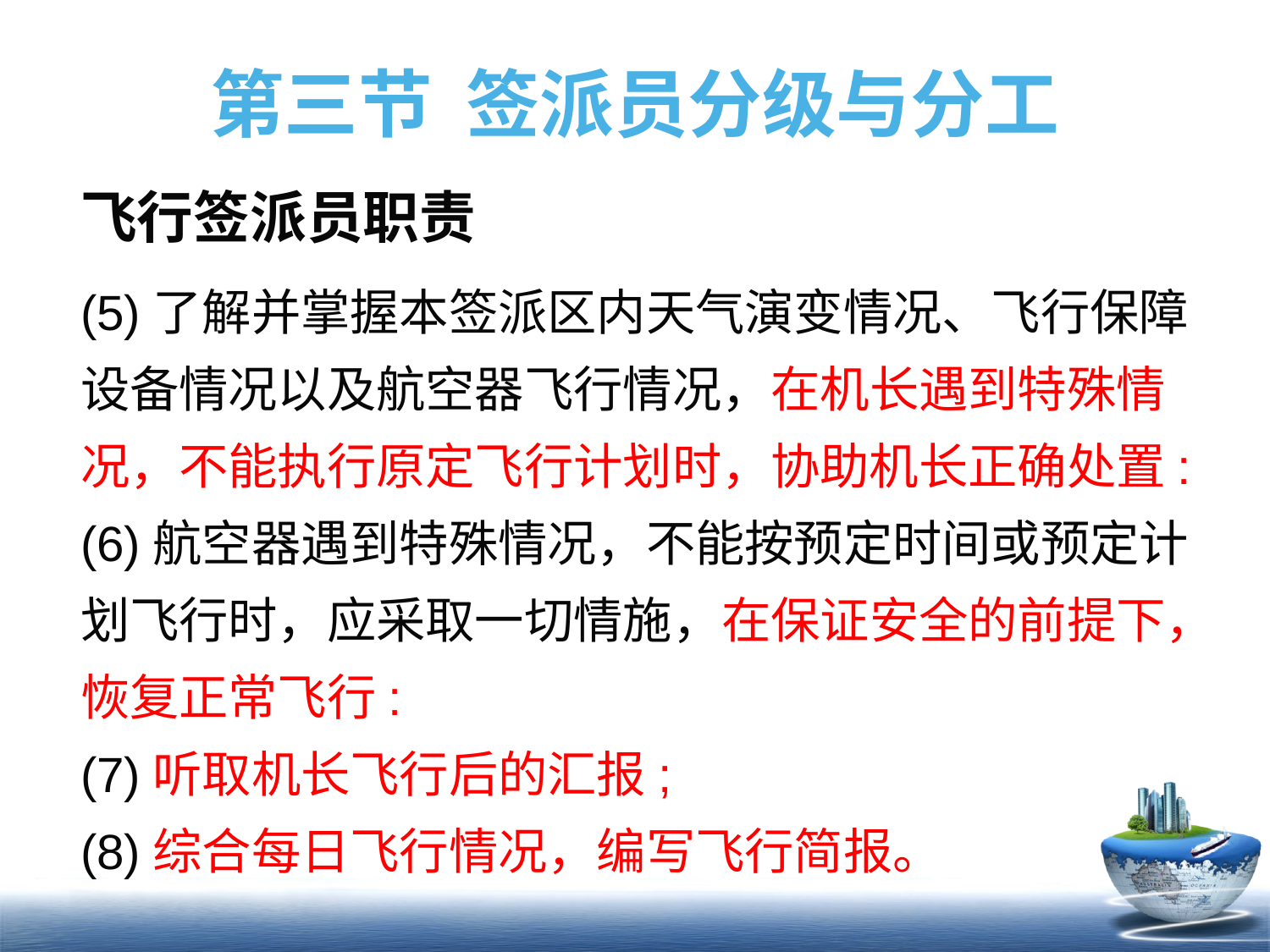

# 第三节  签派员分级与分工
飞行签派员职责
(5)了解并掌握本签派区内天气演变情况、飞行保障设备情况以及航空器飞行情况，在机长遇到特殊情况，不能执行原定飞行计划时，协助机长正确处置:
(6)航空器遇到特殊情况，不能按预定时间或预定计划飞行时，应采取一切情施，在保证安全的前提下，恢复正常飞行:
(7)听取机长飞行后的汇报;
(8)综合每日飞行情况，编写飞行简报。